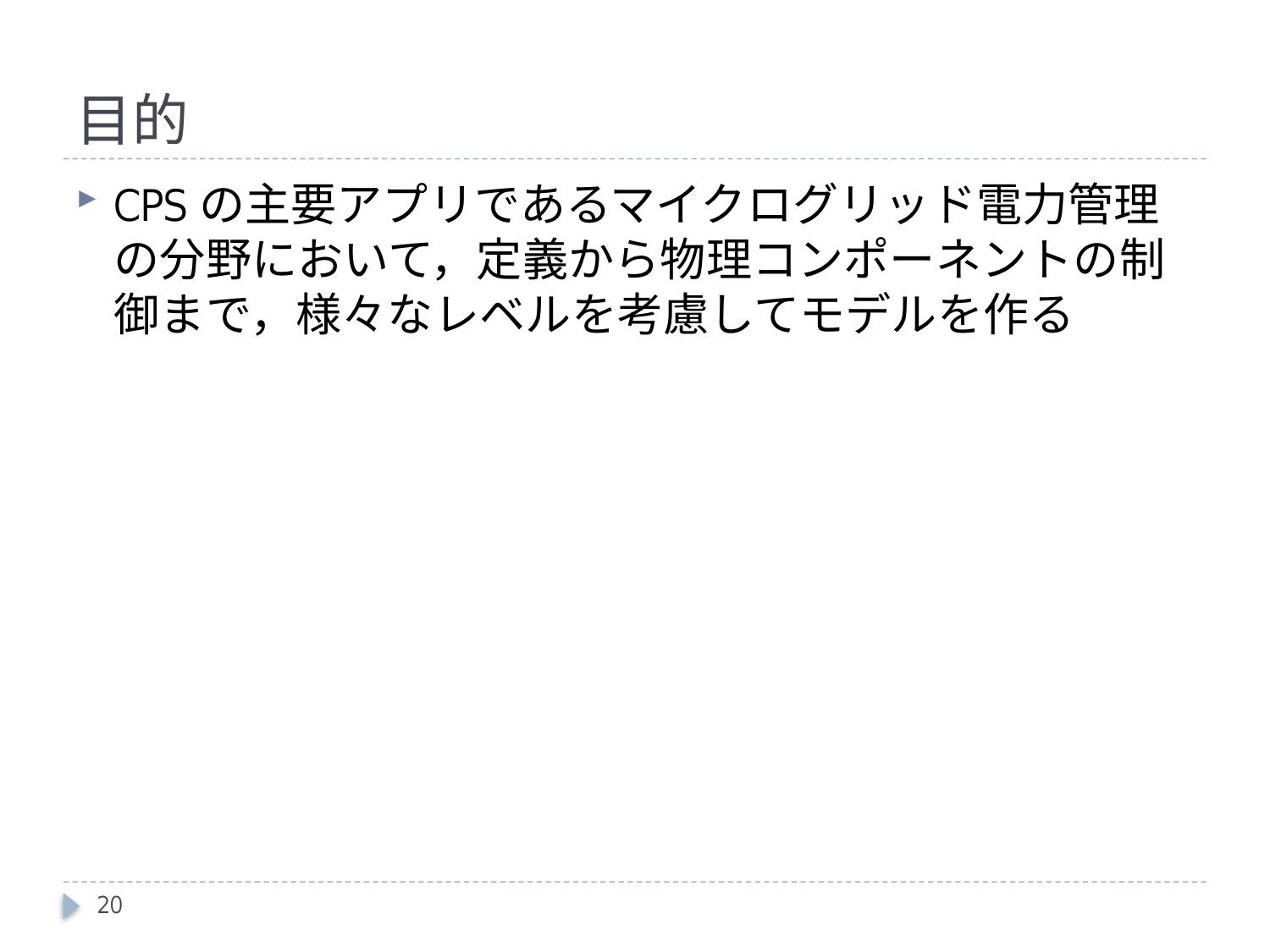

# 目的
CPSの主要アプリであるマイクログリッド電力管理の分野において，定義から物理コンポーネントの制御まで，様々なレベルを考慮してモデルを作る
20